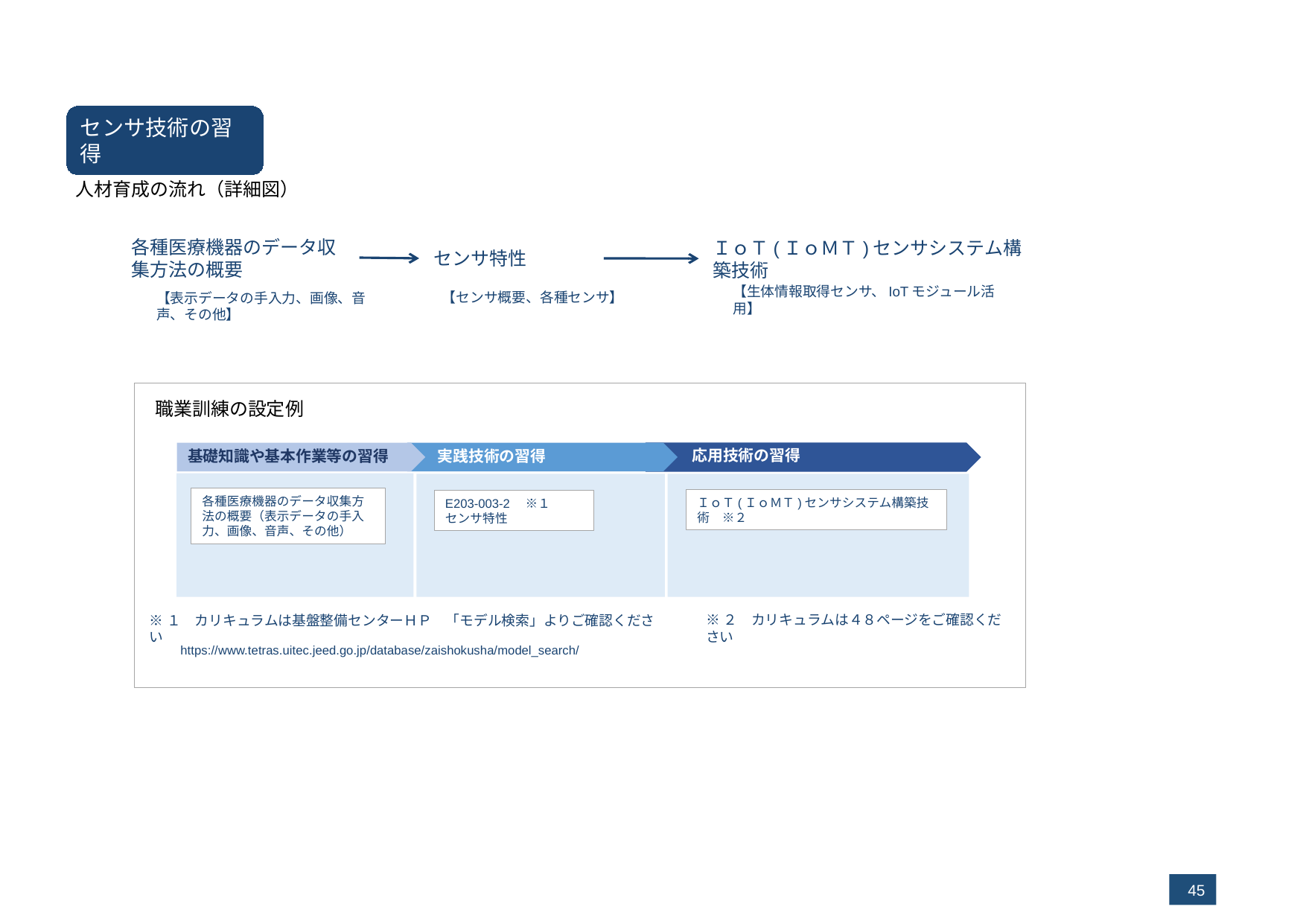

センサ技術の習得
人材育成の流れ（詳細図）
各種医療機器のデータ収集方法の概要
センサ特性
ＩｏＴ(ＩｏＭＴ)センサシステム構築技術
【表示データの手入力、画像、音声、その他】
【センサ概要、各種センサ】
【生体情報取得センサ、IoTモジュール活用】

職業訓練の設定例
応用技術の習得
実践技術の習得
基礎知識や基本作業等の習得

各種医療機器のデータ収集方法の概要（表示データの手入力、画像、音声、その他）
ＩｏＴ(ＩｏＭＴ)センサシステム構築技術　※２
E203-003-2　※１
センサ特性
※２　カリキュラムは４８ページをご確認ください
※１　カリキュラムは基盤整備センターＨＰ　「モデル検索」よりご確認ください
https://www.tetras.uitec.jeed.go.jp/database/zaishokusha/model_search/
45